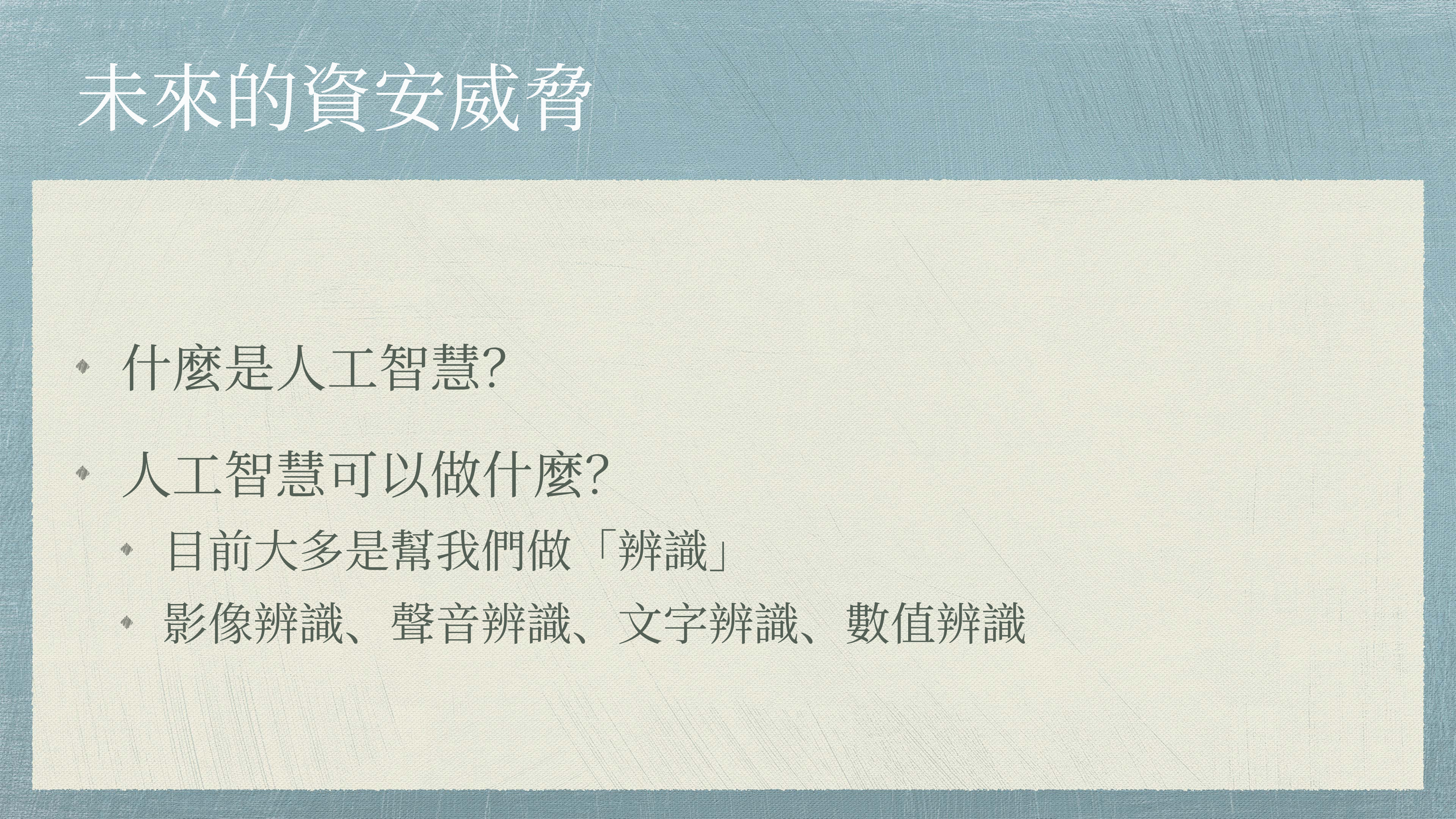

# 未來的資安威脅
什麼是人工智慧？
人工智慧可以做什麼？
目前大多是幫我們做「辨識」
影像辨識、聲音辨識、文字辨識、數值辨識